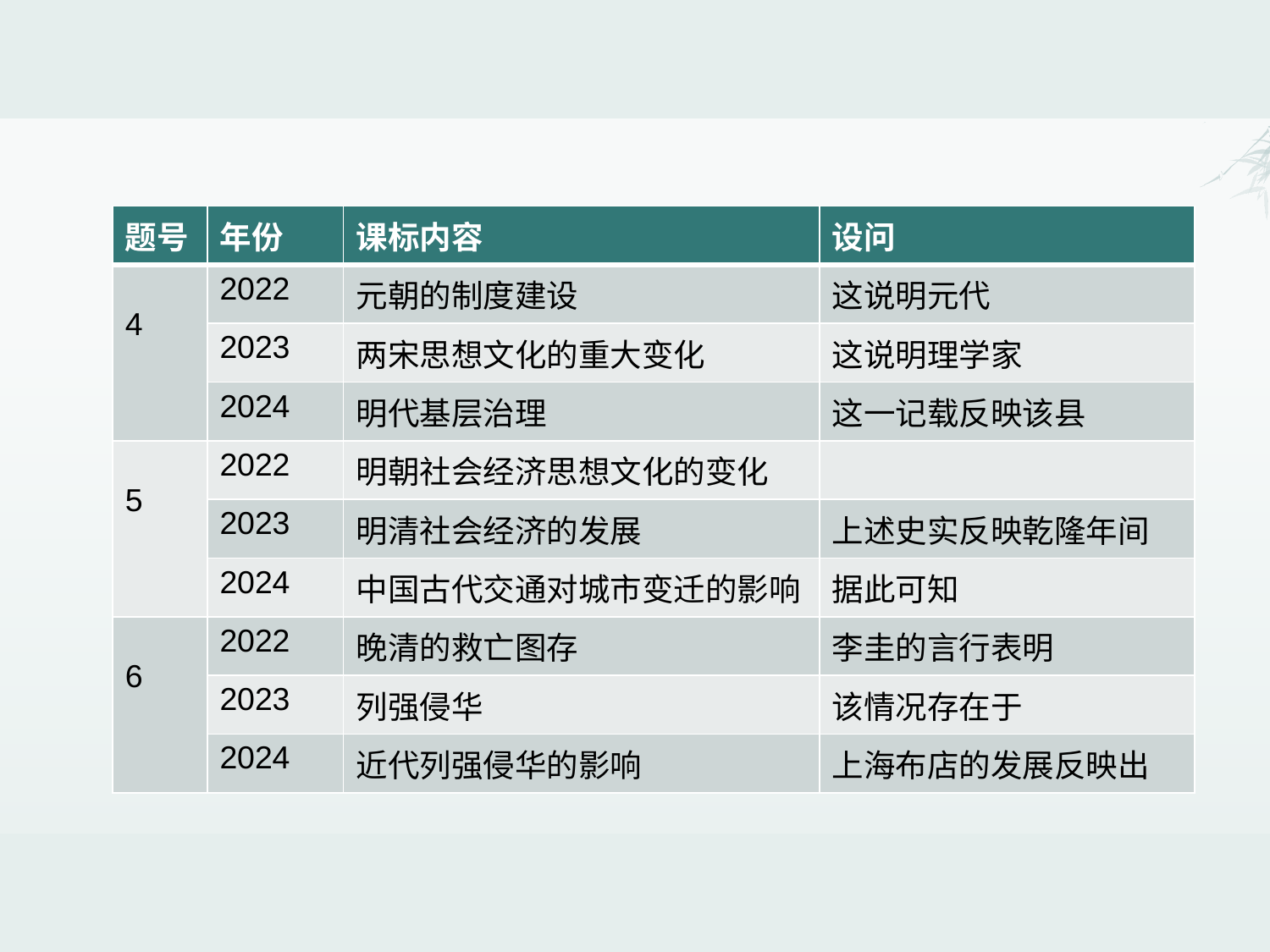

| 题号 | 年份 | 课标内容 | 设问 |
| --- | --- | --- | --- |
| 4 | 2022 | 元朝的制度建设 | 这说明元代 |
|  | 2023 | 两宋思想文化的重大变化 | 这说明理学家 |
|  | 2024 | 明代基层治理 | 这一记载反映该县 |
| 5 | 2022 | 明朝社会经济思想文化的变化 |  |
|  | 2023 | 明清社会经济的发展 | 上述史实反映乾隆年间 |
|  | 2024 | 中国古代交通对城市变迁的影响 | 据此可知 |
| 6 | 2022 | 晚清的救亡图存 | 李圭的言行表明 |
|  | 2023 | 列强侵华 | 该情况存在于 |
|  | 2024 | 近代列强侵华的影响 | 上海布店的发展反映出 |